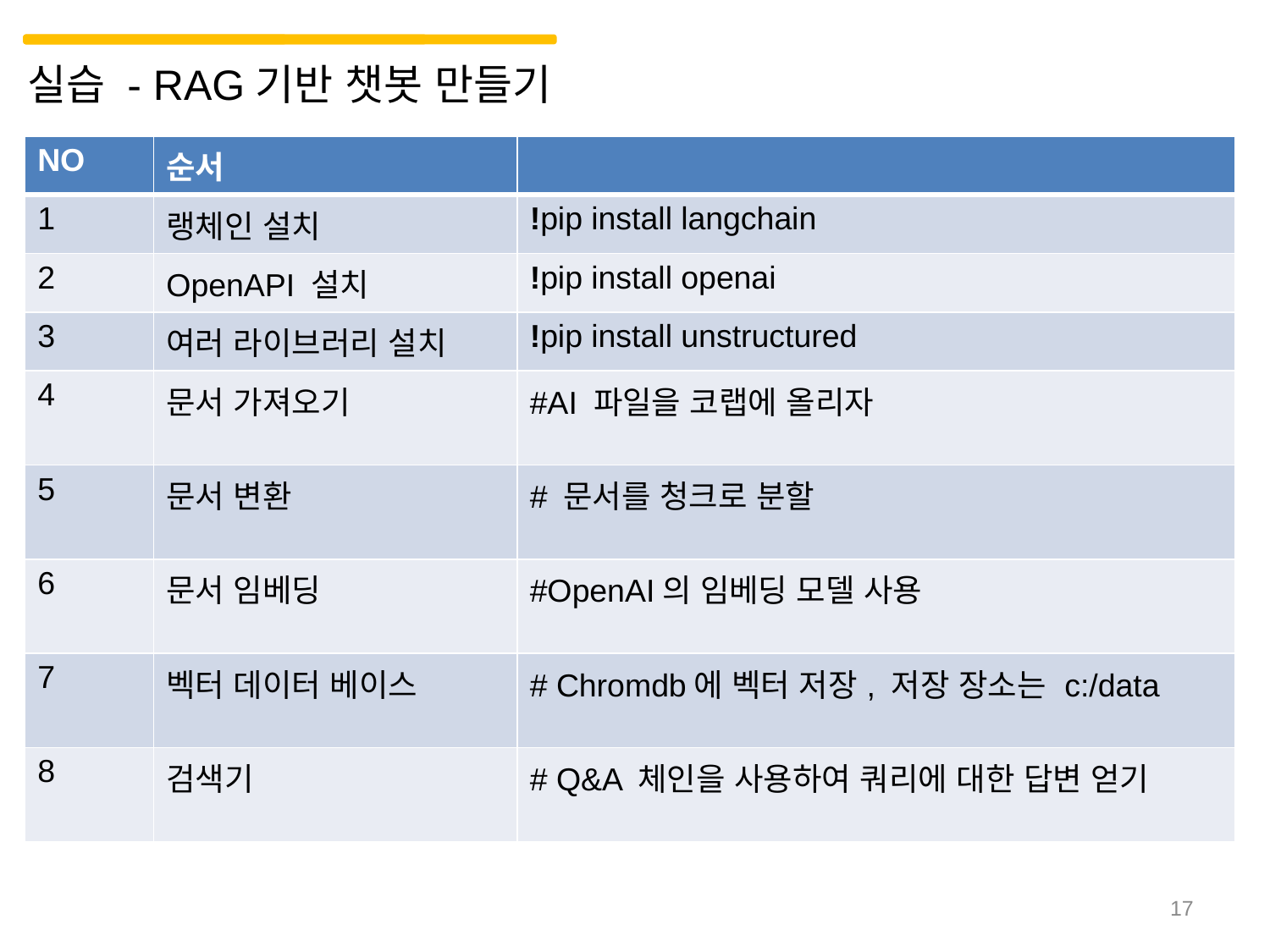

실습 - RAG기반 챗봇 만들기
| NO | 순서 |  |
| --- | --- | --- |
| 1 | 랭체인 설치 | !pip install langchain |
| 2 | OpenAPI 설치 | !pip install openai |
| 3 | 여러 라이브러리 설치 | !pip install unstructured |
| 4 | 문서 가져오기 | #AI 파일을 코랩에 올리자 |
| 5 | 문서 변환 | # 문서를 청크로 분할 |
| 6 | 문서 임베딩 | #OpenAI의 임베딩 모델 사용 |
| 7 | 벡터 데이터 베이스 | # Chromdb에 벡터 저장, 저장 장소는 c:/data |
| 8 | 검색기 | # Q&A 체인을 사용하여 쿼리에 대한 답변 얻기 |
17